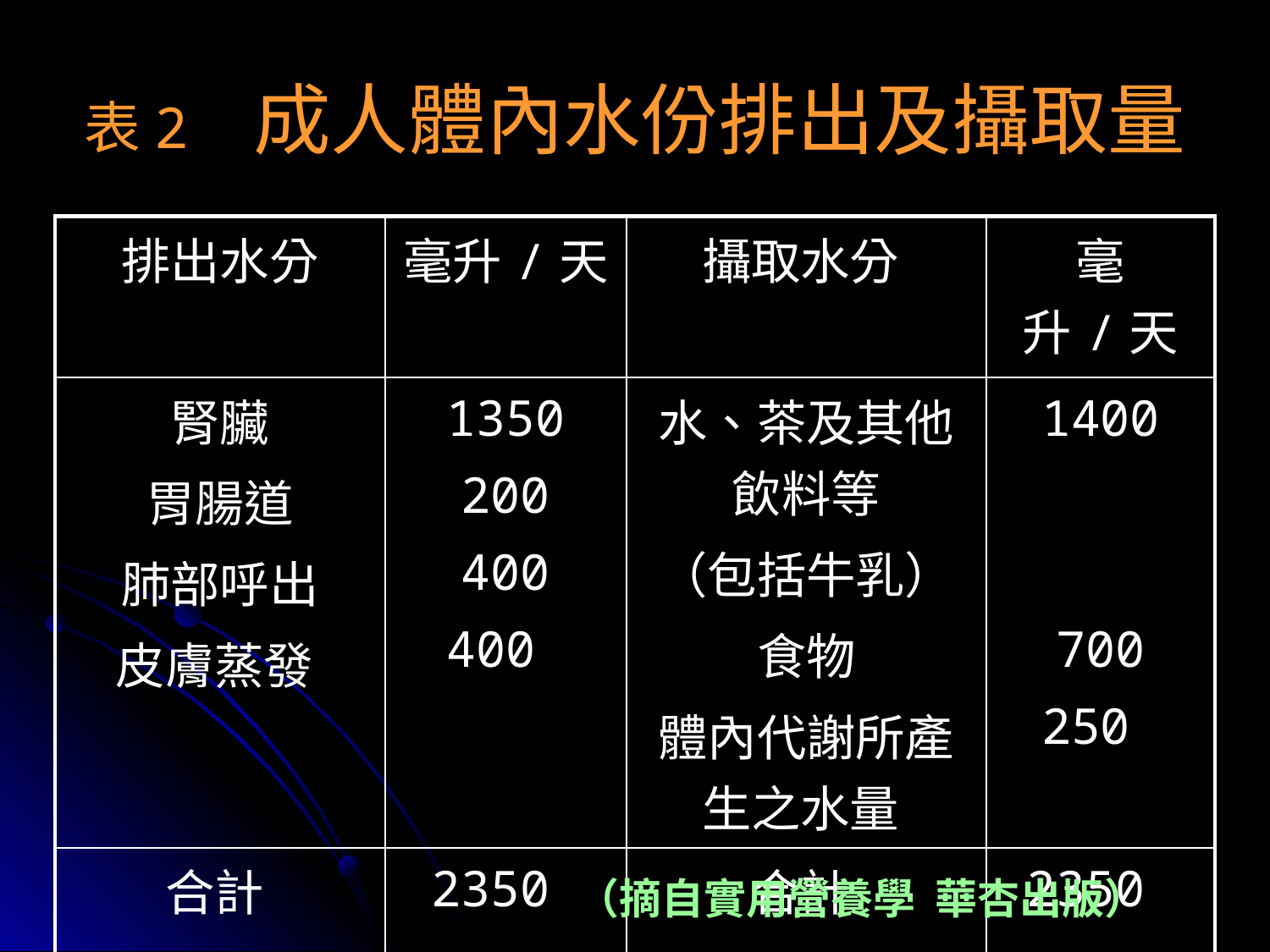

# 表2 成人體內水份排出及攝取量
| 排出水分 | 毫升/天 | 攝取水分 | 毫升/天 |
| --- | --- | --- | --- |
| 腎臟 胃腸道 肺部呼出 皮膚蒸發 | 1350 200 400 400 | 水、茶及其他飲料等 （包括牛乳） 食物 體內代謝所產生之水量 | 1400 700 250 |
| 合計 | 2350 | 合計 | 2350 |
（摘自實用營養學  華杏出版）